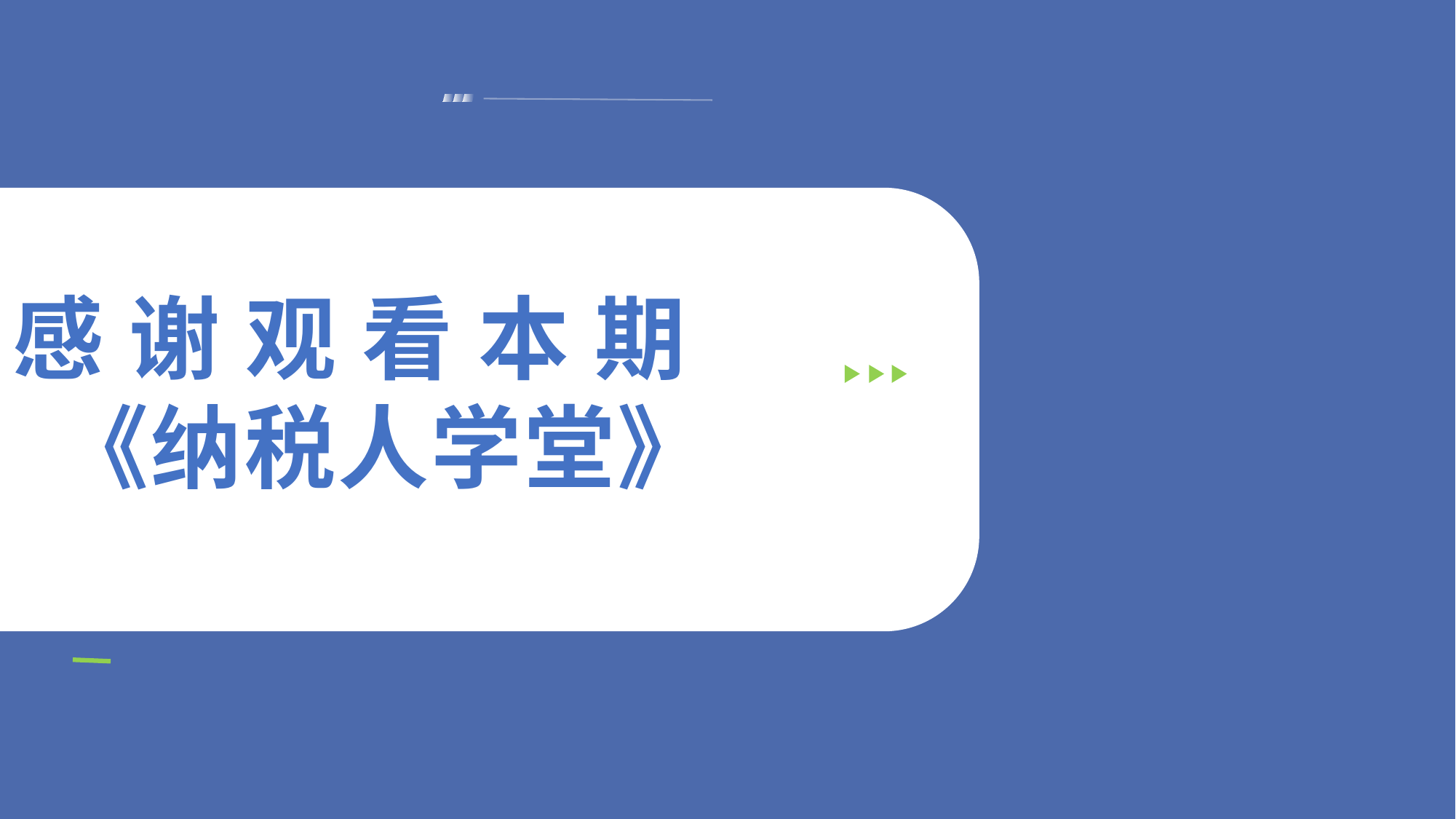

感 谢 观 看 本 期
 《纳税人学堂》